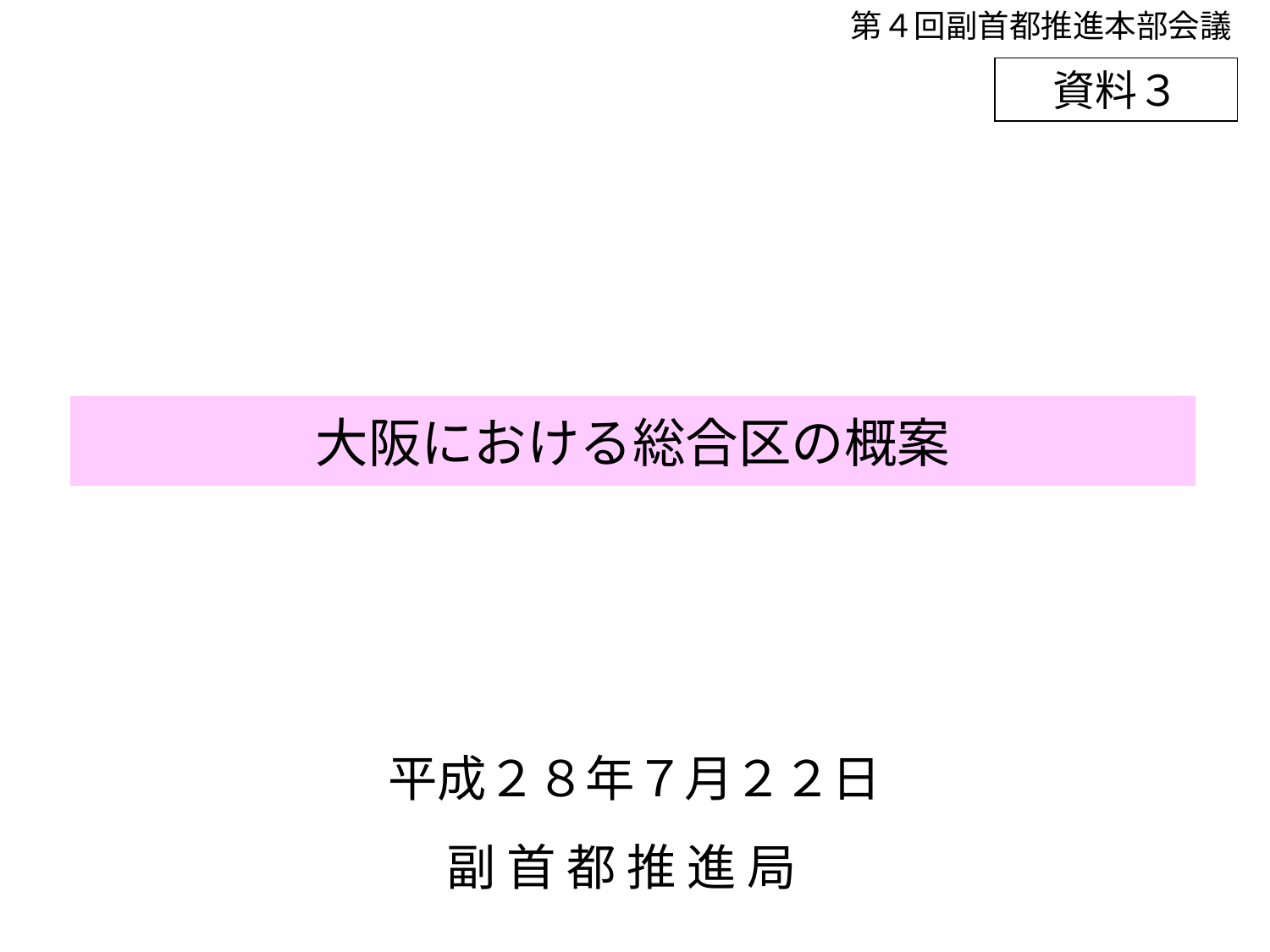

第４回副首都推進本部会議
資料３
大阪における総合区の概案

平成２８年７月２２日

 副 首 都 推 進 局